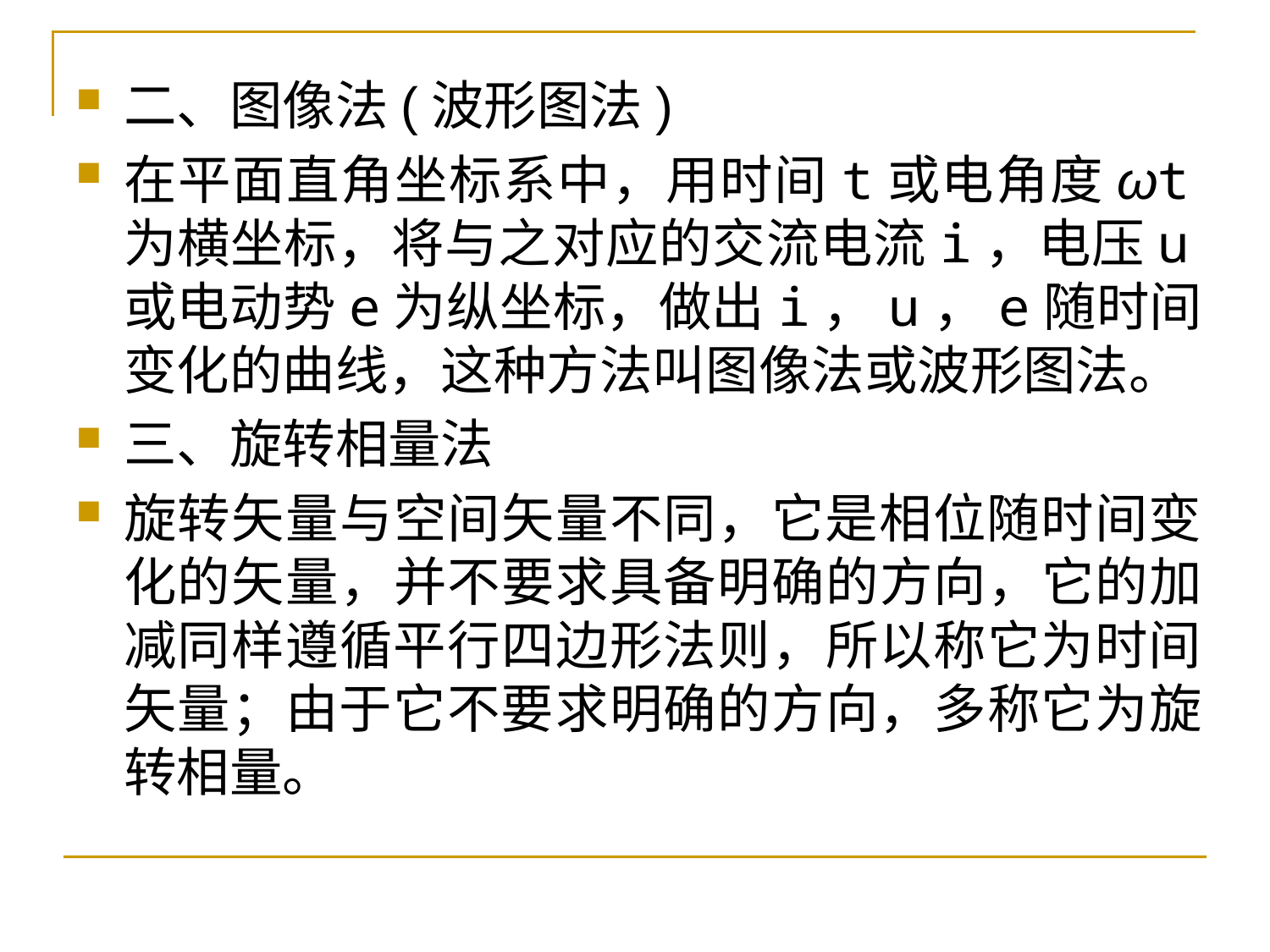

二、图像法(波形图法)
在平面直角坐标系中，用时间t或电角度ωt为横坐标，将与之对应的交流电流i，电压u或电动势e为纵坐标，做出i，u，e随时间变化的曲线，这种方法叫图像法或波形图法。
三、旋转相量法
旋转矢量与空间矢量不同，它是相位随时间变化的矢量，并不要求具备明确的方向，它的加减同样遵循平行四边形法则，所以称它为时间矢量；由于它不要求明确的方向，多称它为旋转相量。